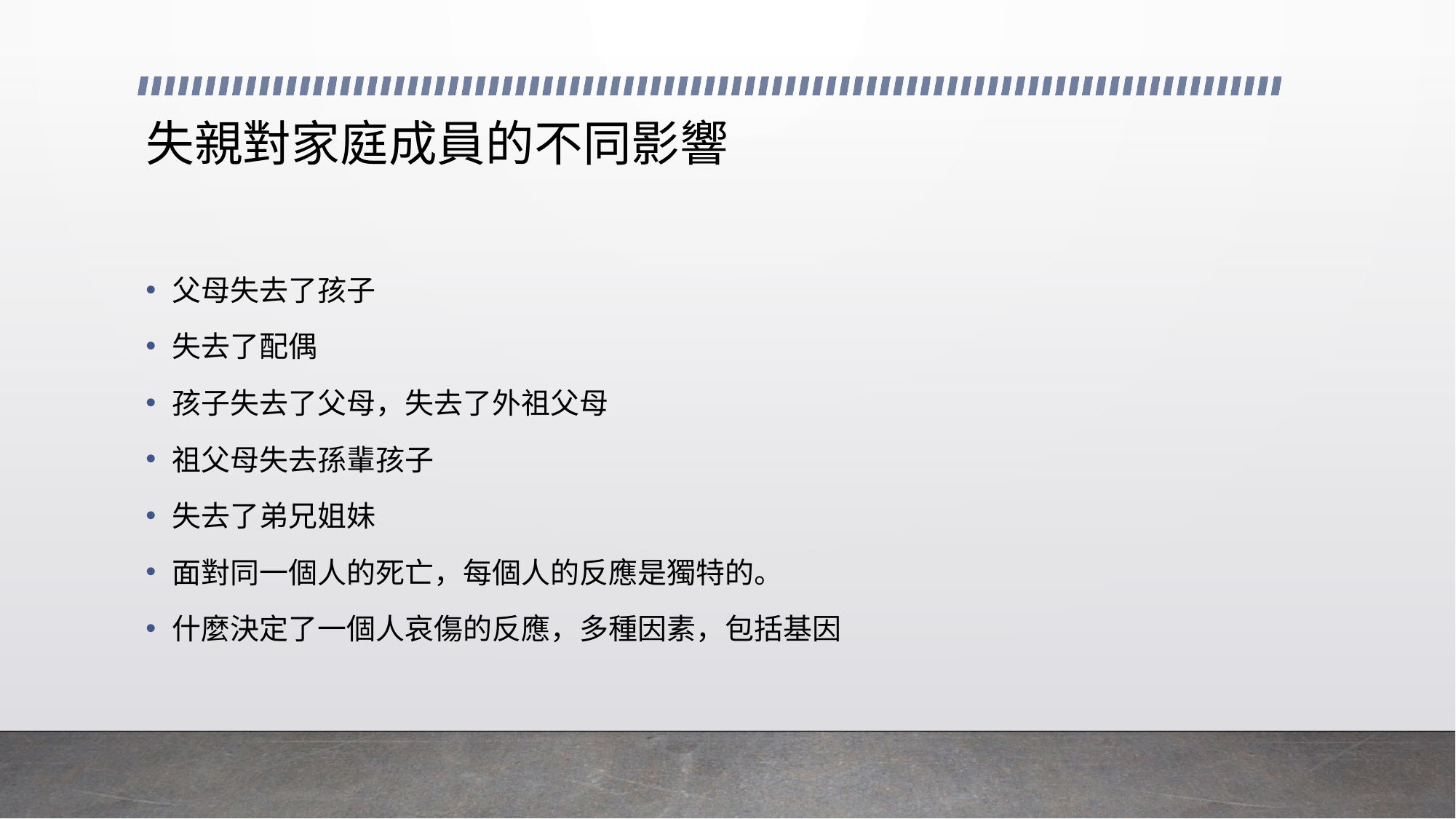

# 失親對家庭成員的不同影響
父母失去了孩子
失去了配偶
孩子失去了父母，失去了外祖父母
祖父母失去孫輩孩子
失去了弟兄姐妹
面對同一個人的死亡，每個人的反應是獨特的。
什麼決定了一個人哀傷的反應，多種因素，包括基因